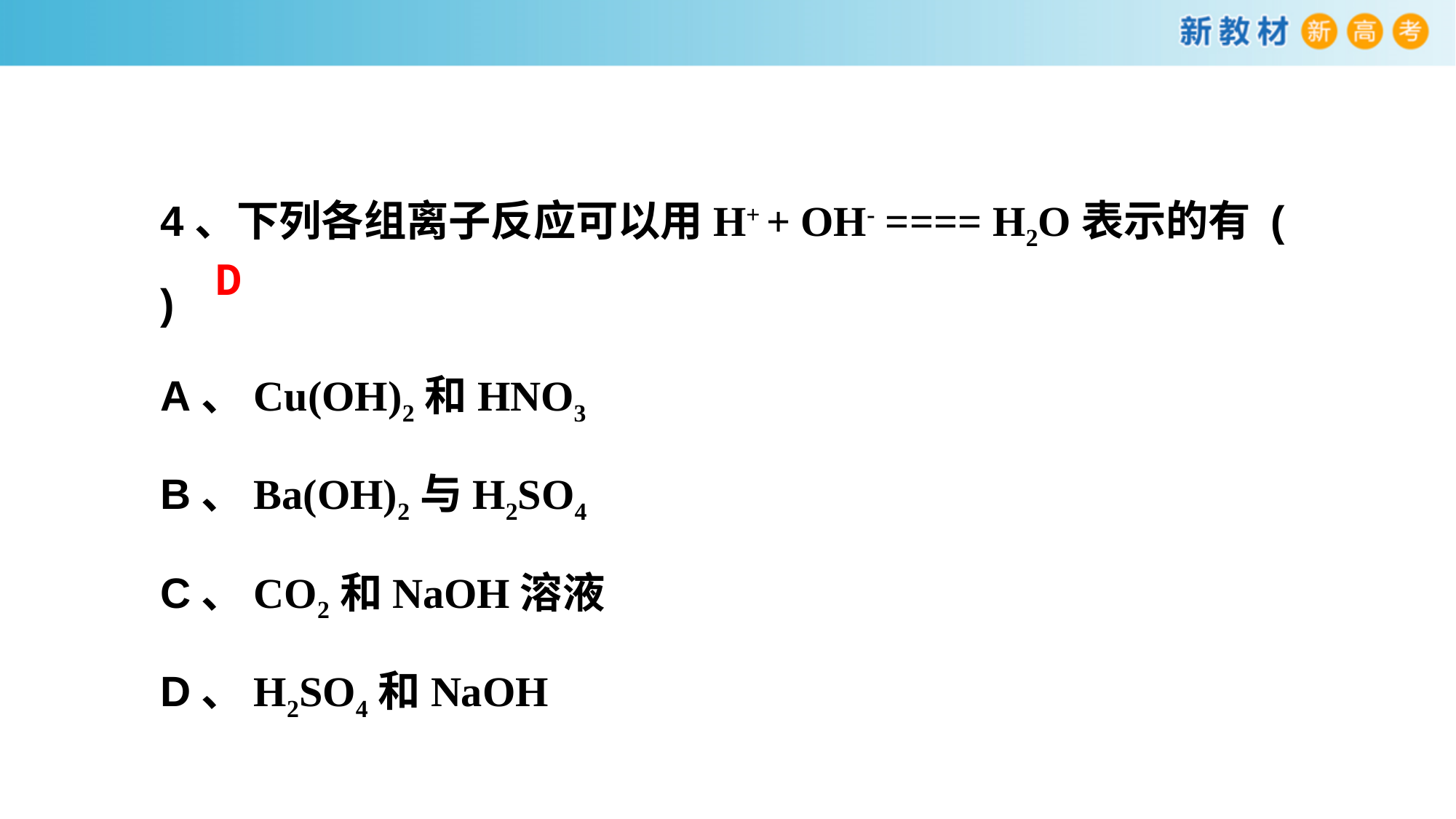

4、下列各组离子反应可以用H+ + OH- ==== H2O表示的有 (    )
A、Cu(OH)2和HNO3
B、Ba(OH)2与H2SO4
C、CO2和NaOH溶液
D、H2SO4和NaOH
D